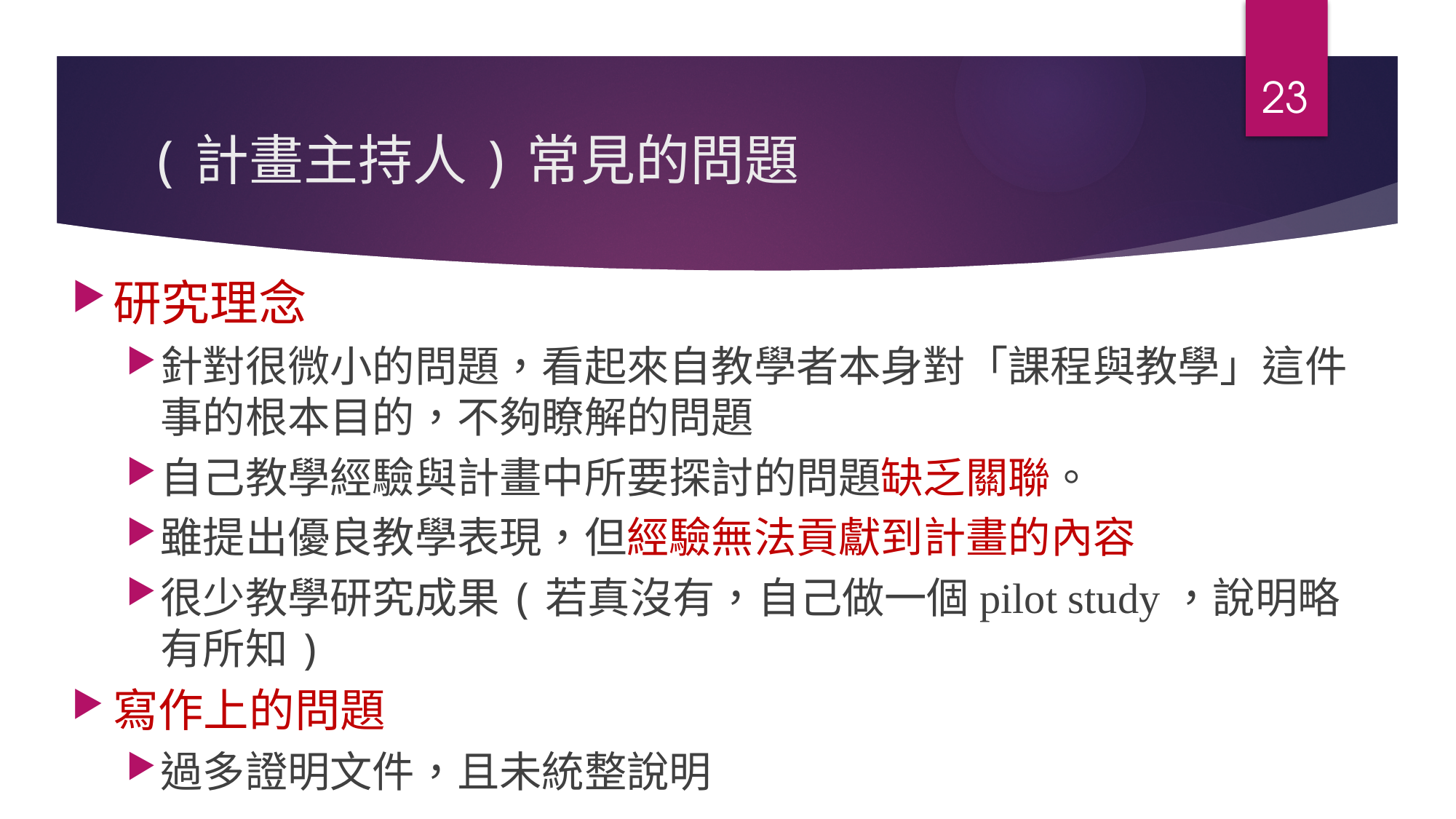

23
# (計畫主持人)常見的問題
研究理念
針對很微小的問題，看起來自教學者本身對「課程與教學」這件事的根本目的，不夠瞭解的問題
自己教學經驗與計畫中所要探討的問題缺乏關聯。
雖提出優良教學表現，但經驗無法貢獻到計畫的內容
很少教學研究成果(若真沒有，自己做一個pilot study，說明略有所知)
寫作上的問題
過多證明文件，且未統整說明